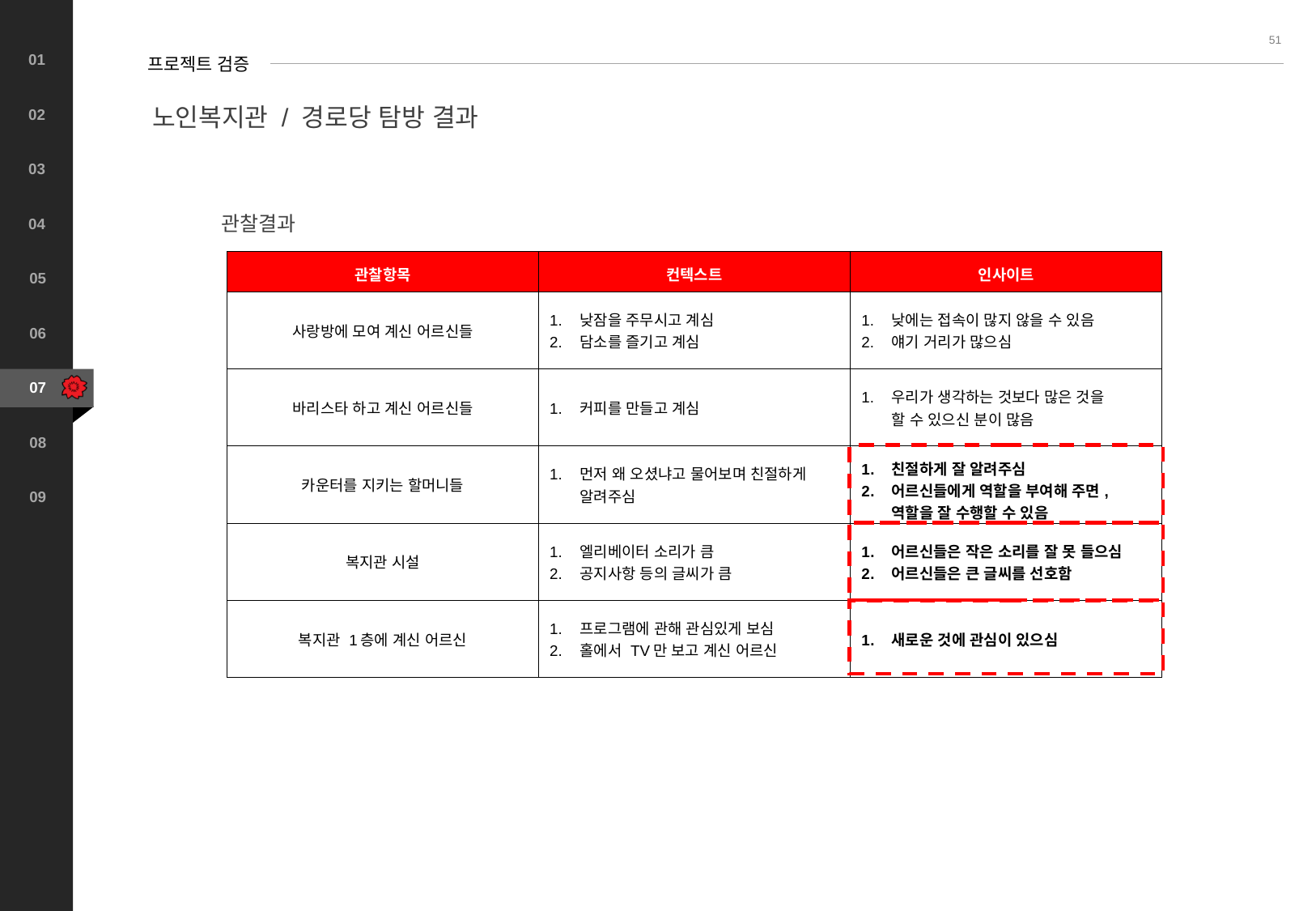

51
프로젝트 검증
노인복지관 / 경로당 탐방 결과
관찰결과
| 관찰항목 | 컨텍스트 | 인사이트 |
| --- | --- | --- |
| 사랑방에 모여 계신 어르신들 | 낮잠을 주무시고 계심 담소를 즐기고 계심 | 낮에는 접속이 많지 않을 수 있음 얘기 거리가 많으심 |
| 바리스타 하고 계신 어르신들 | 커피를 만들고 계심 | 우리가 생각하는 것보다 많은 것을 할 수 있으신 분이 많음 |
| 카운터를 지키는 할머니들 | 먼저 왜 오셨냐고 물어보며 친절하게 알려주심 | 친절하게 잘 알려주심 어르신들에게 역할을 부여해 주면, 역할을 잘 수행할 수 있음 |
| 복지관 시설 | 엘리베이터 소리가 큼 공지사항 등의 글씨가 큼 | 어르신들은 작은 소리를 잘 못 들으심 어르신들은 큰 글씨를 선호함 |
| 복지관 1층에 계신 어르신 | 프로그램에 관해 관심있게 보심 홀에서 TV만 보고 계신 어르신 | 새로운 것에 관심이 있으심 |